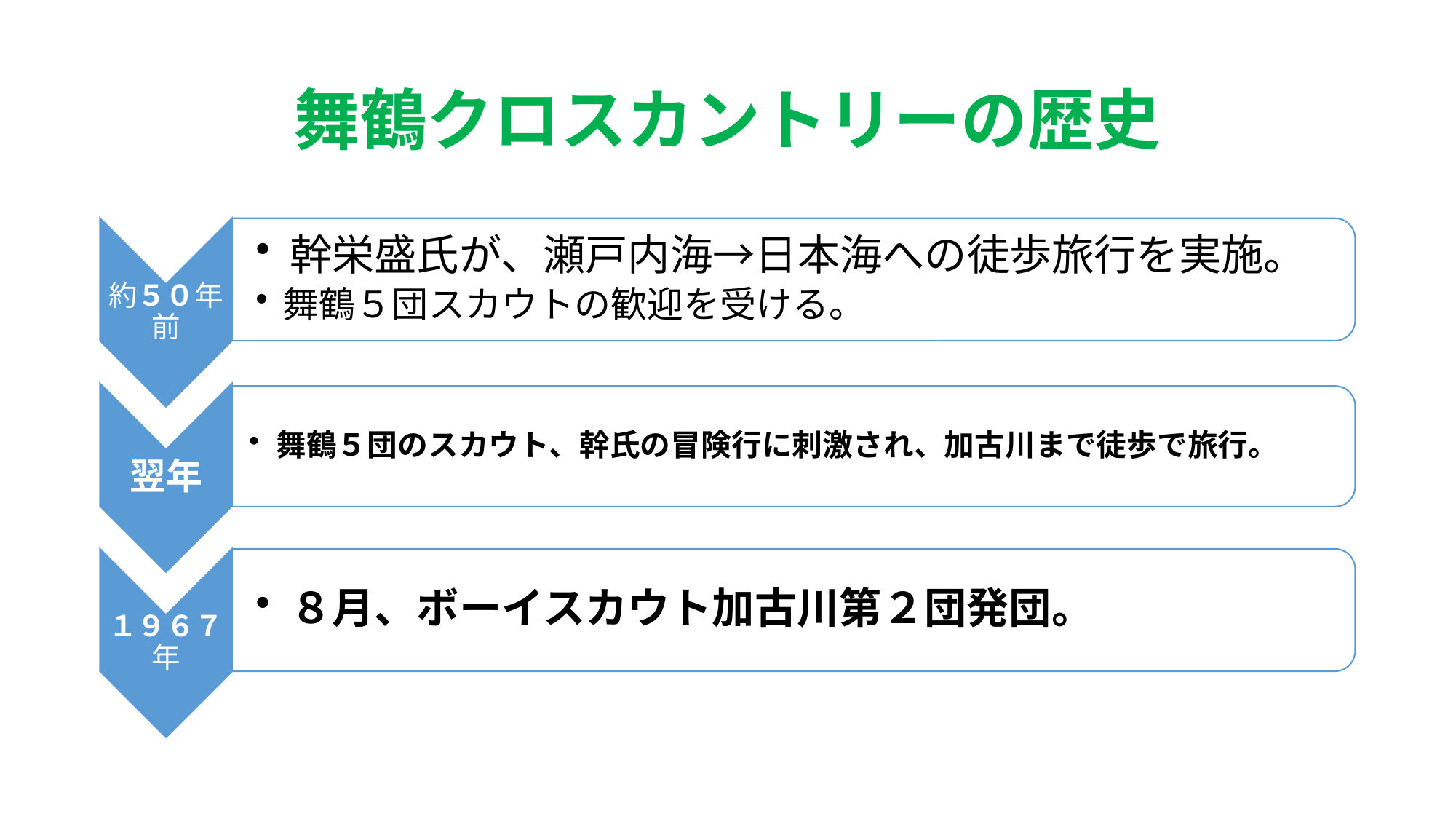

# 舞鶴クロスカントリーの歴史
約５０年前
幹栄盛氏が、瀬戸内海→日本海への徒歩旅行を実施。
舞鶴５団スカウトの歓迎を受ける。
翌年
舞鶴５団のスカウト、幹氏の冒険行に刺激され、加古川まで徒歩で旅行。
１９６７年
８月、ボーイスカウト加古川第２団発団。